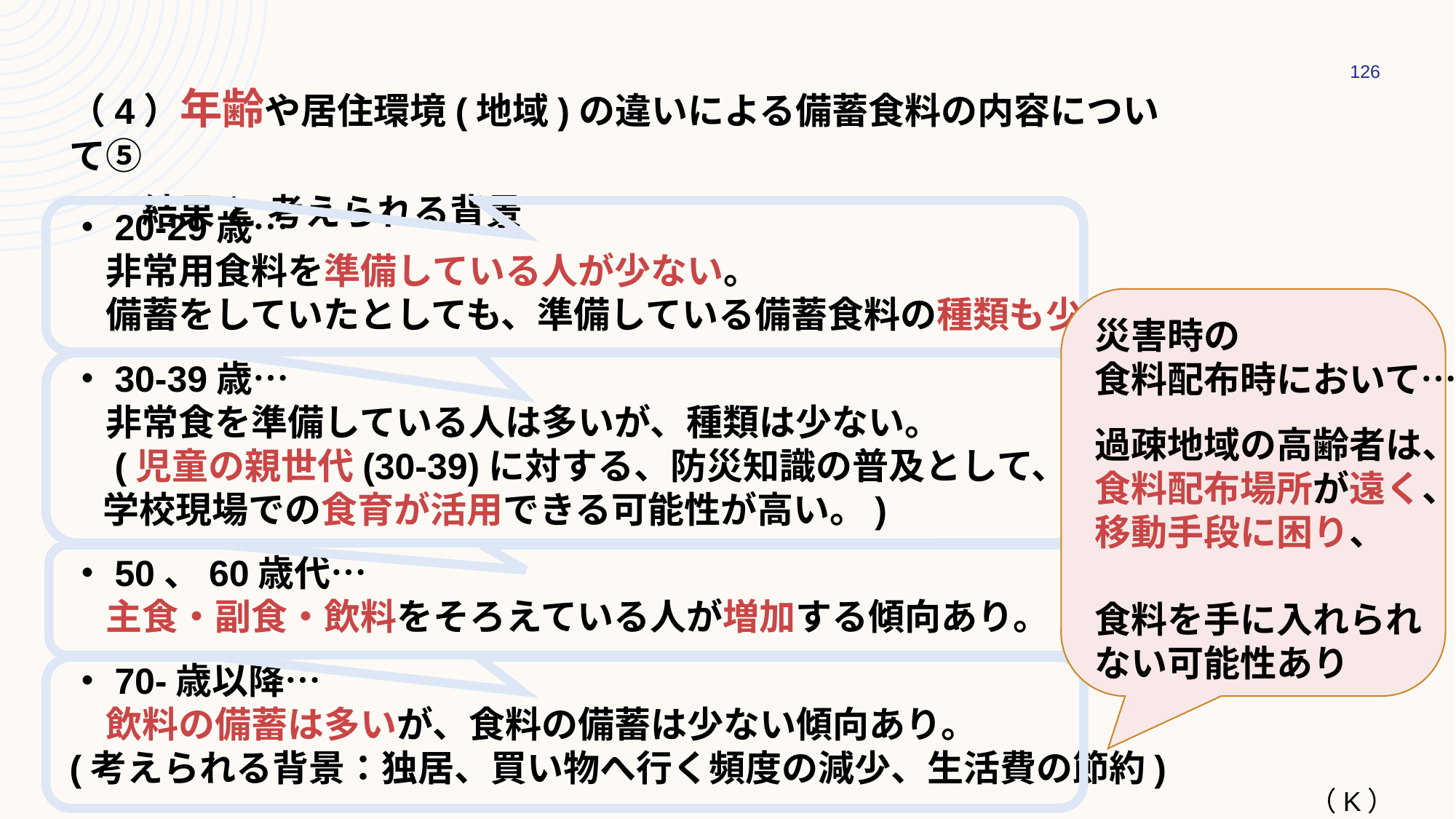

126
（4）年齢や居住環境(地域)の違いによる備蓄食料の内容について⑤

　　結果 と 考えられる背景
・20-29歳…
　非常用食料を準備している人が少ない。
　備蓄をしていたとしても、準備している備蓄食料の種類も少ない。

・30-39歳…
　非常食を準備している人は多いが、種類は少ない。
　(児童の親世代(30-39)に対する、防災知識の普及として、
   学校現場での食育が活用できる可能性が高い。)

・50、60歳代…
　主食・副食・飲料をそろえている人が増加する傾向あり。

・70-歳以降…
　飲料の備蓄は多いが、食料の備蓄は少ない傾向あり。
(考えられる背景：独居、買い物へ行く頻度の減少、生活費の節約)

災害時の
食料配布時において…

過疎地域の高齢者は、
食料配布場所が遠く、移動手段に困り、

食料を手に入れられない可能性あり

（K）